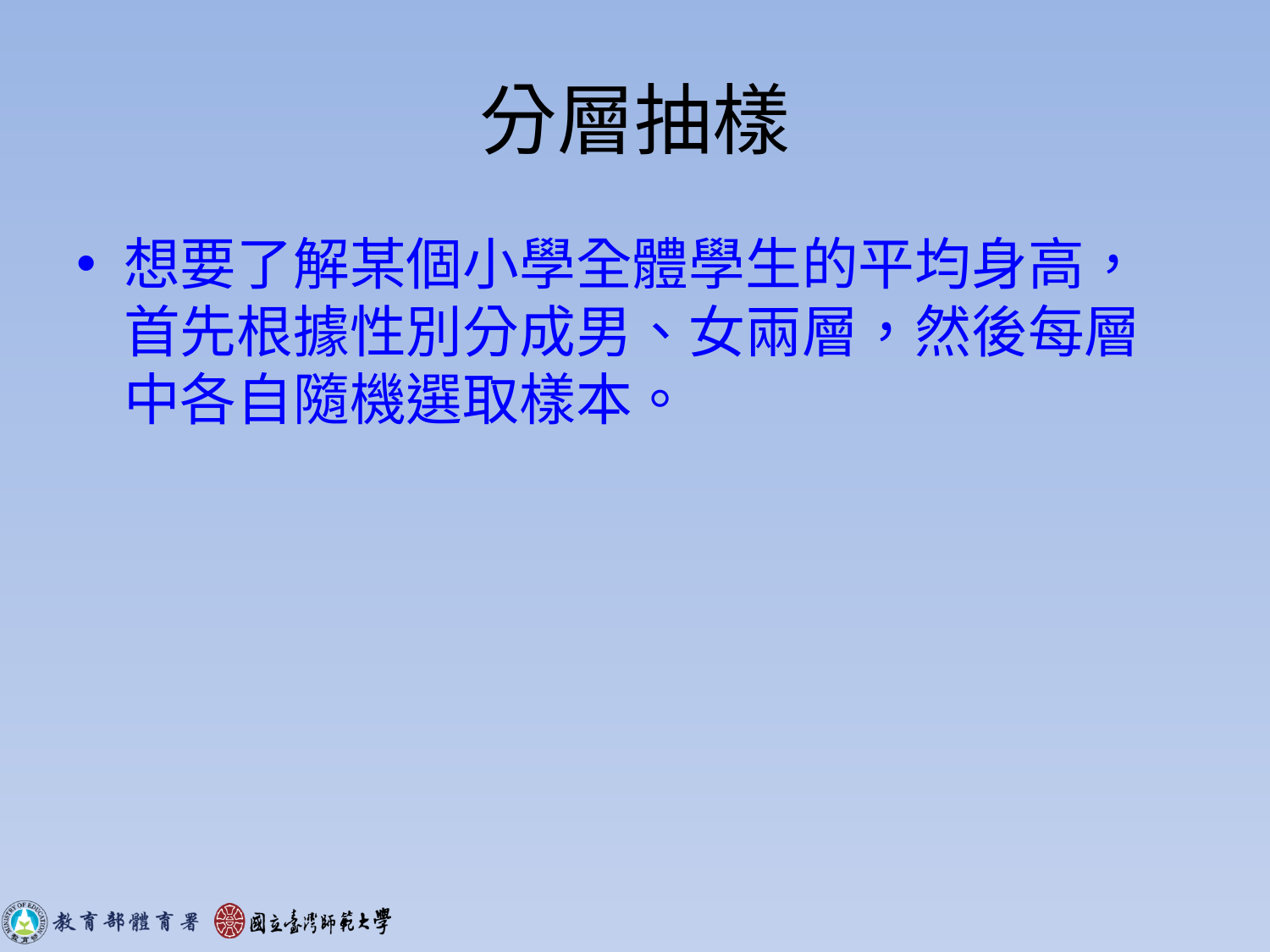

# 分層抽樣
想要了解某個小學全體學生的平均身高，首先根據性別分成男、女兩層，然後每層中各自隨機選取樣本。